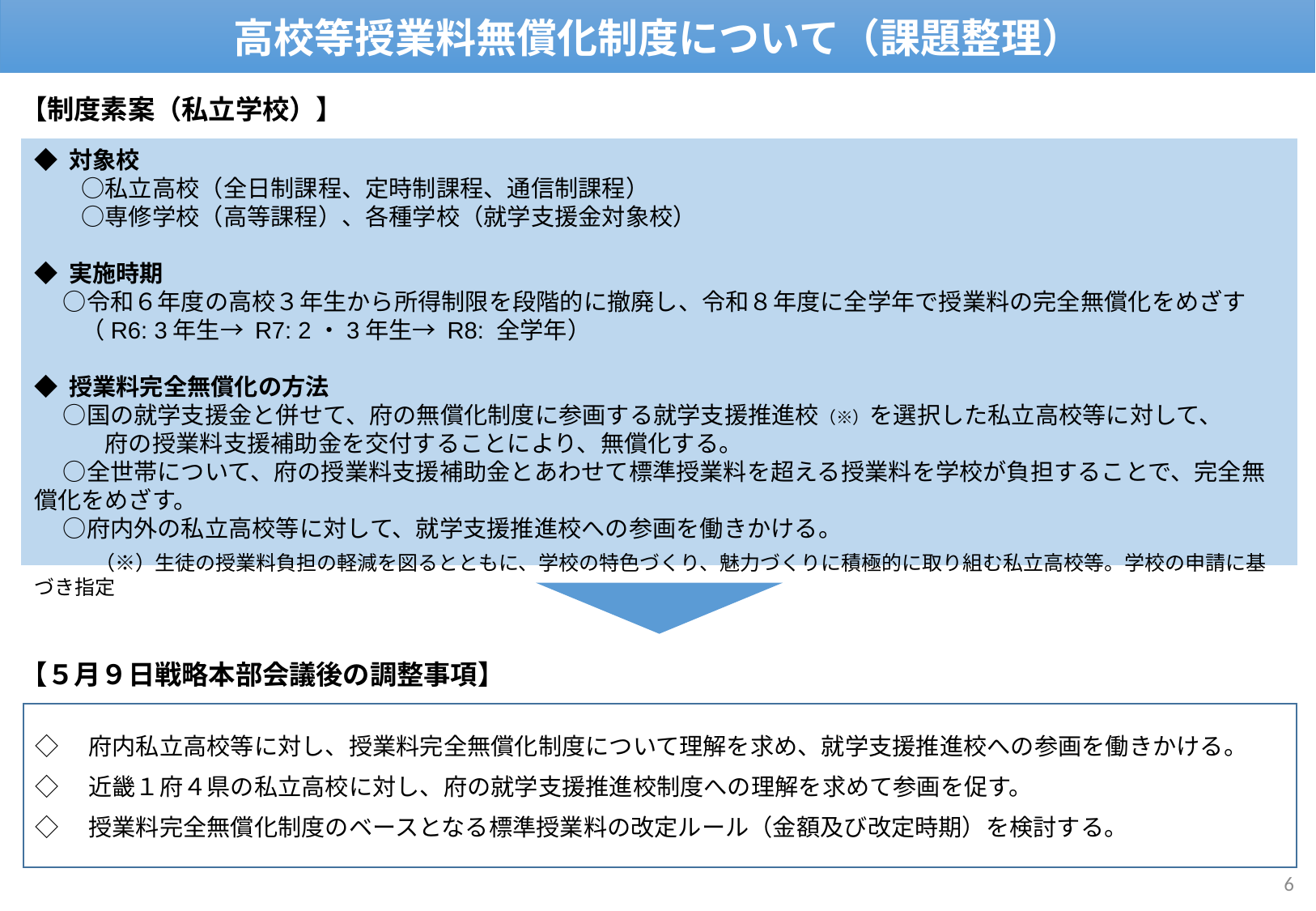

高校等授業料無償化制度について（課題整理）
【制度素案（私立学校）】
◆ 対象校
　　○私立高校（全日制課程、定時制課程、通信制課程）
　　○専修学校（高等課程）、各種学校（就学支援金対象校）

◆ 実施時期
　 ○令和６年度の高校３年生から所得制限を段階的に撤廃し、令和８年度に全学年で授業料の完全無償化をめざす
　　（R6: 3年生→ R7: 2・3年生→ R8: 全学年）

◆ 授業料完全無償化の方法
　 ○国の就学支援金と併せて、府の無償化制度に参画する就学支援推進校（※）を選択した私立高校等に対して、
　　　府の授業料支援補助金を交付することにより、無償化する。
　 ○全世帯について、府の授業料支援補助金とあわせて標準授業料を超える授業料を学校が負担することで、完全無償化をめざす。
　 ○府内外の私立高校等に対して、就学支援推進校への参画を働きかける。

　　　（※）生徒の授業料負担の軽減を図るとともに、学校の特色づくり、魅力づくりに積極的に取り組む私立高校等。学校の申請に基づき指定

【５月９日戦略本部会議後の調整事項】
◇　府内私立高校等に対し、授業料完全無償化制度について理解を求め、就学支援推進校への参画を働きかける。
◇　近畿１府４県の私立高校に対し、府の就学支援推進校制度への理解を求めて参画を促す。
◇　授業料完全無償化制度のベースとなる標準授業料の改定ルール（金額及び改定時期）を検討する。
6